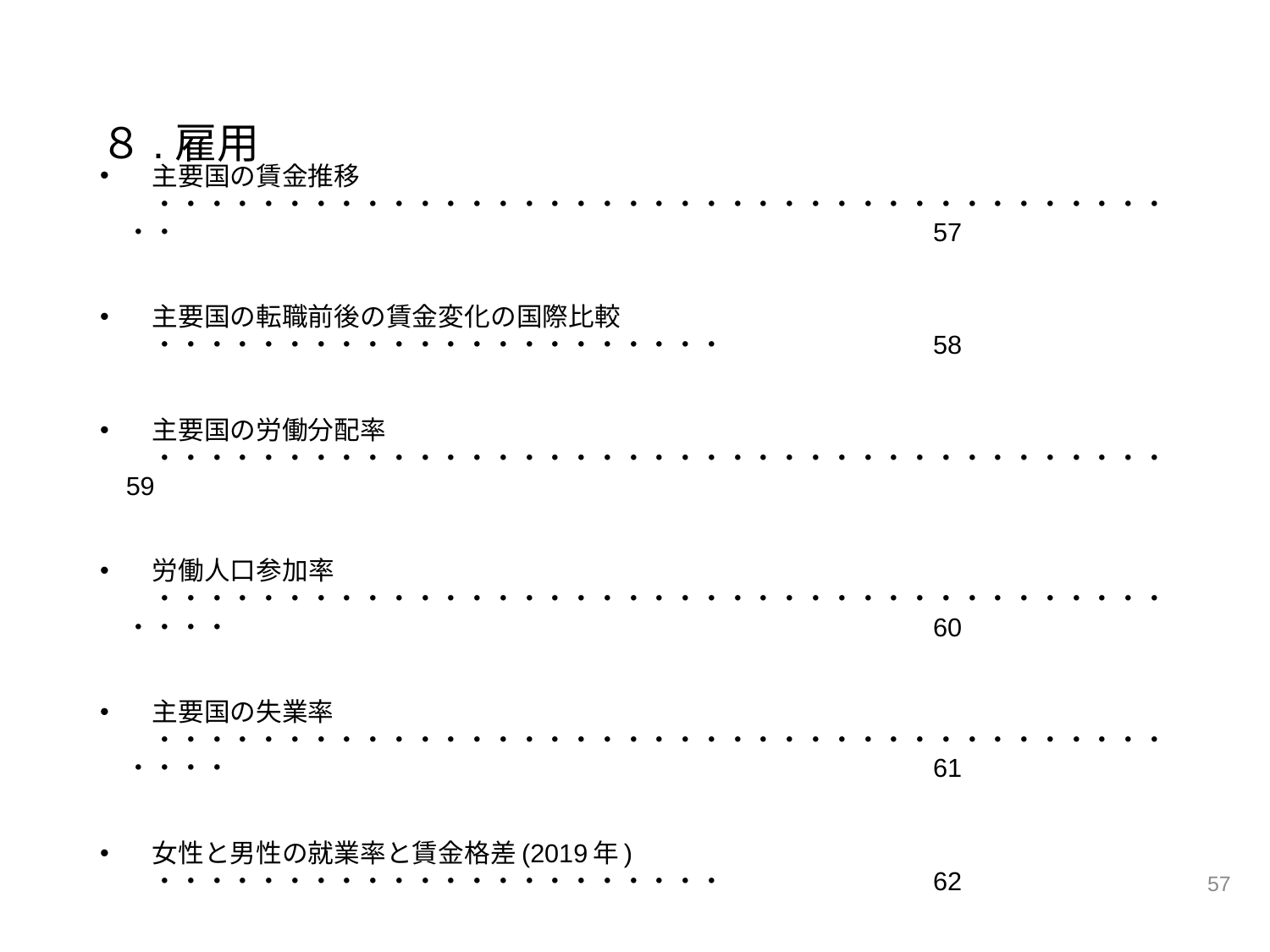

# ８.雇用
　主要国の賃金推移　・・・・・・・・・・・・・・・・・・・・・・・・・・・・・・・・・・・・・・・・・		57

　主要国の転職前後の賃金変化の国際比較　・・・・・・・・・・・・・・・・・・・・・・		58

　主要国の労働分配率　・・・・・・・・・・・・・・・・・・・・・・・・・・・・・・・・・・・・・・・		59

　労働人口参加率　・・・・・・・・・・・・・・・・・・・・・・・・・・・・・・・・・・・・・・・・・・・		60

　主要国の失業率　・・・・・・・・・・・・・・・・・・・・・・・・・・・・・・・・・・・・・・・・・・・		61

　女性と男性の就業率と賃金格差(2019年)　・・・・・・・・・・・・・・・・・・・・・・		62
57